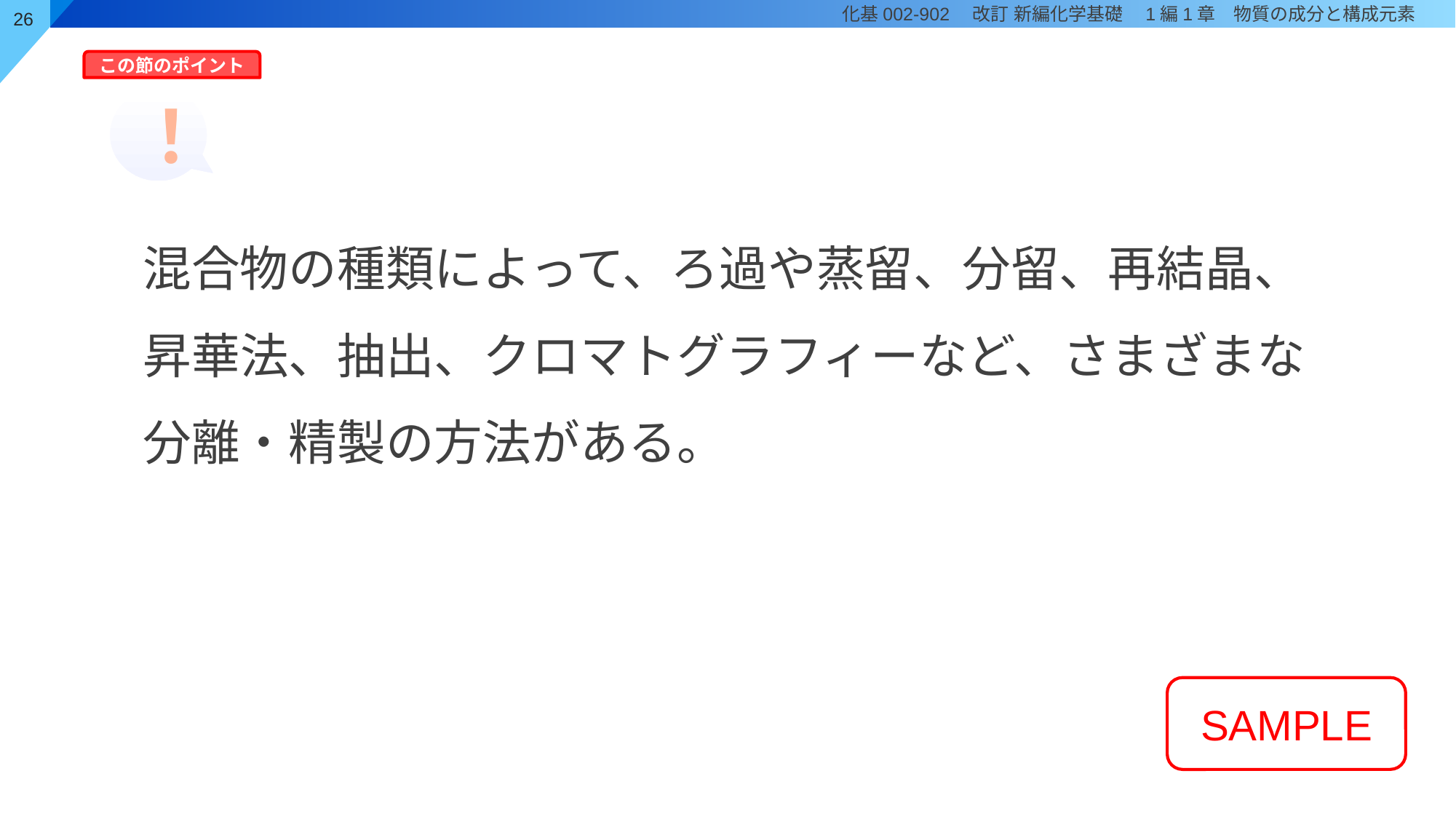

混合物の種類によって、ろ過や蒸留、分留、再結晶、昇華法、抽出、クロマトグラフィーなど、さまざまな分離・精製の方法がある。
SAMPLE